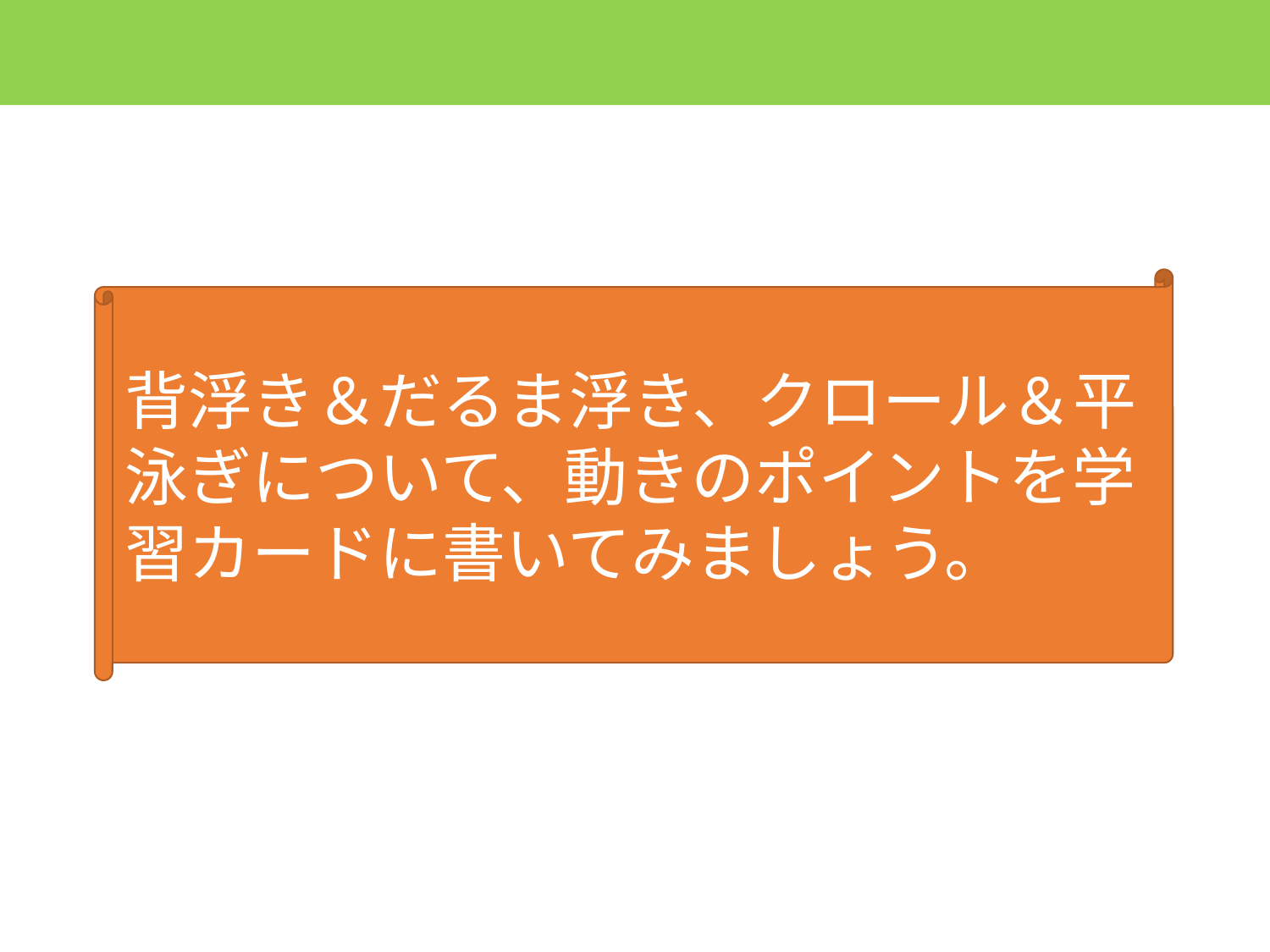

背浮き＆だるま浮き、クロール＆平泳ぎについて、動きのポイントを学習カードに書いてみましょう。